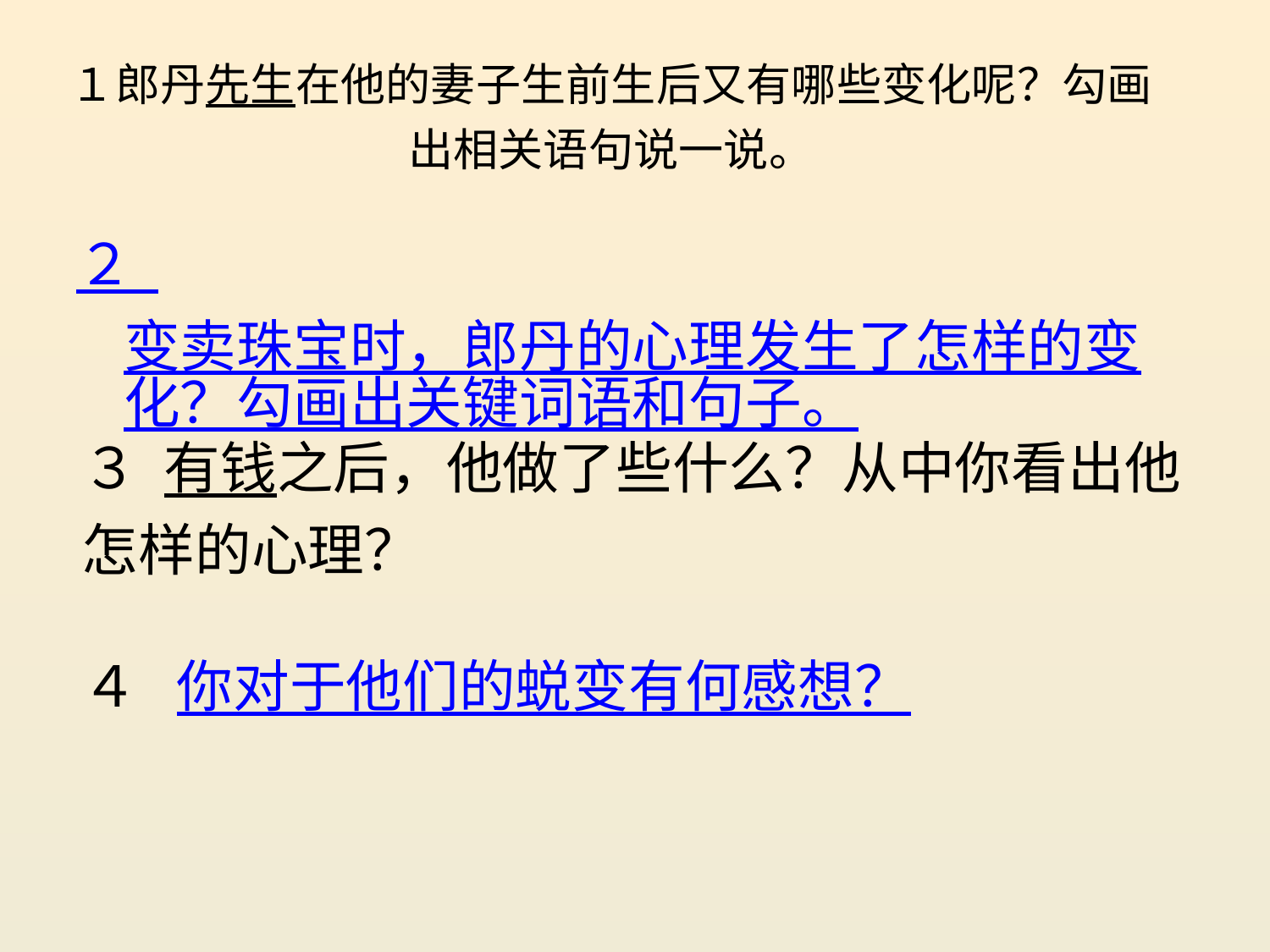

# １郎丹先生在他的妻子生前生后又有哪些变化呢？勾画出相关语句说一说。
２  变卖珠宝时，郎丹的心理发生了怎样的变化？勾画出关键词语和句子。
３  有钱之后，他做了些什么？从中你看出他怎样的心理？
４   你对于他们的蜕变有何感想？